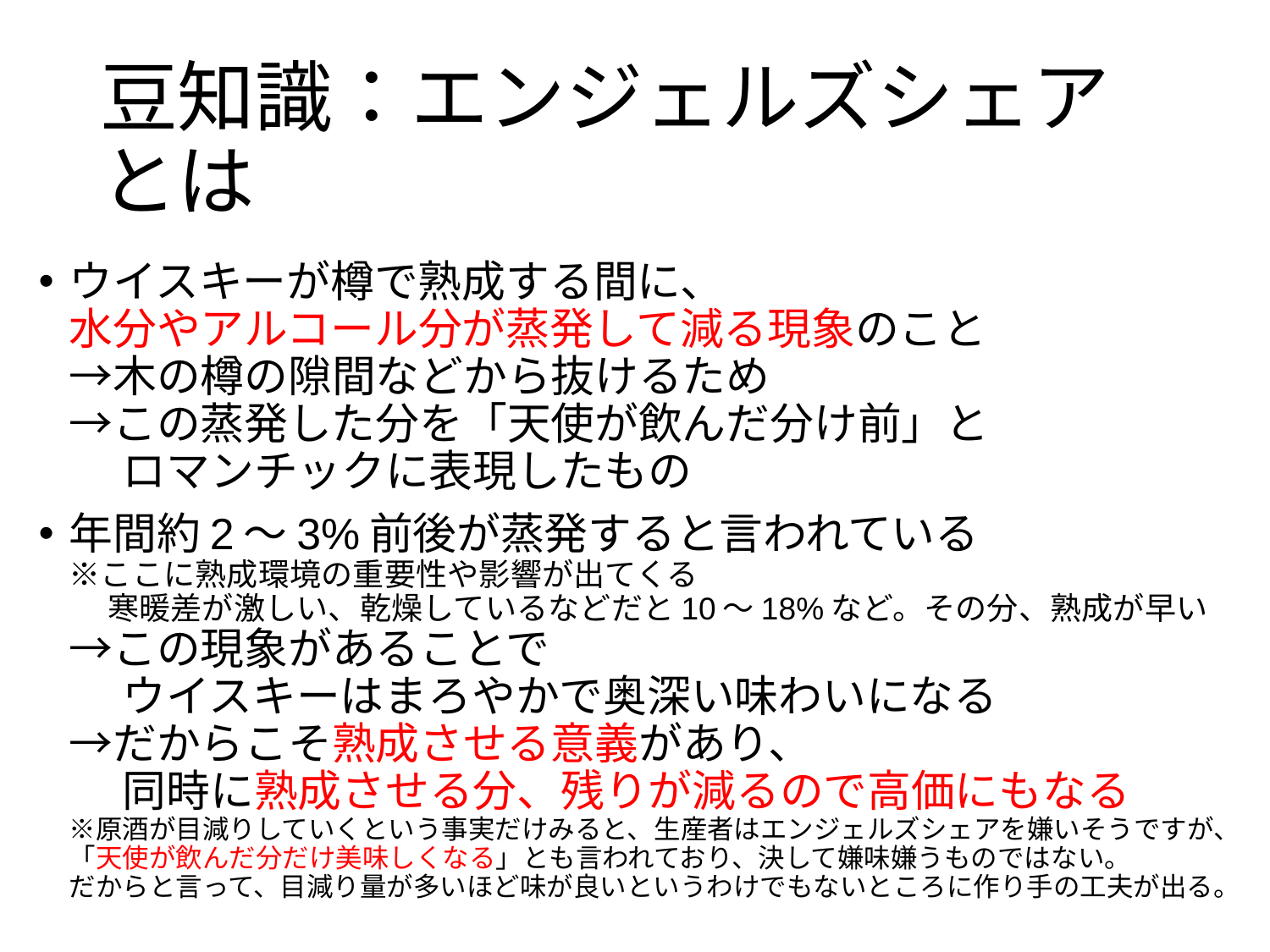

# 豆知識：エンジェルズシェアとは
ウイスキーが樽で熟成する間に、
水分やアルコール分が蒸発して減る現象のこと
→木の樽の隙間などから抜けるため
→この蒸発した分を「天使が飲んだ分け前」と
　 ロマンチックに表現したもの
年間約2～3%前後が蒸発すると言われている
※ここに熟成環境の重要性や影響が出てくる
　 寒暖差が激しい、乾燥しているなどだと10～18%など。その分、熟成が早い
→この現象があることで
　 ウイスキーはまろやかで奥深い味わいになる
→だからこそ熟成させる意義があり、
　 同時に熟成させる分、残りが減るので高価にもなる
※原酒が目減りしていくという事実だけみると、生産者はエンジェルズシェアを嫌いそうですが、
「天使が飲んだ分だけ美味しくなる」とも言われており、決して嫌味嫌うものではない。
だからと言って、目減り量が多いほど味が良いというわけでもないところに作り手の工夫が出る。